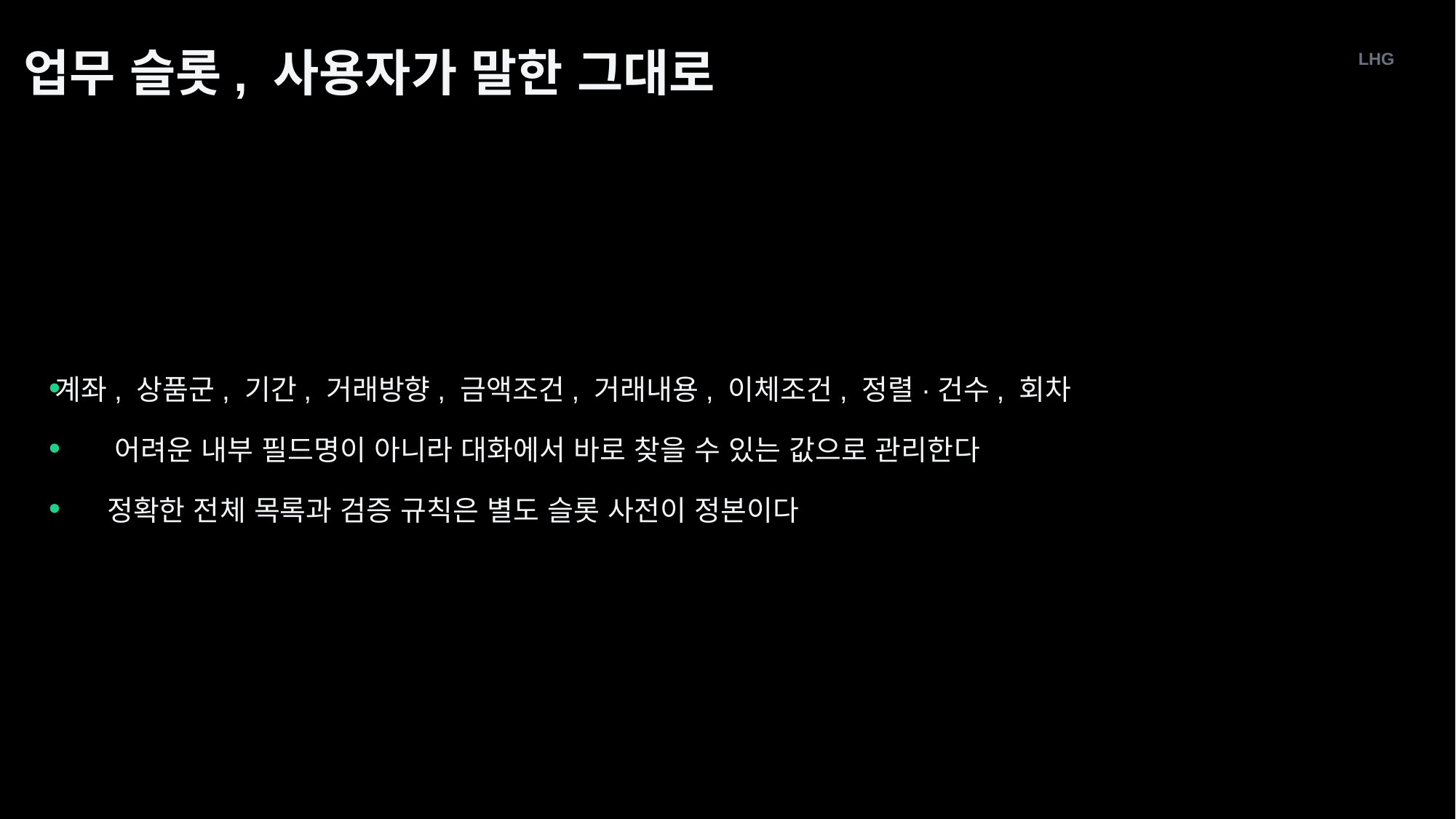

L0 업무 슬롯, 사용자가 말한 그대로
LHG
계좌, 상품군, 기간, 거래방향, 금액조건, 거래내용, 이체조건, 정렬·건수, 회차

어려운 내부 필드명이 아니라 대화에서 바로 찾을 수 있는 값으로 관리한다

정확한 전체 목록과 검증 규칙은 별도 슬롯 사전이 정본이다